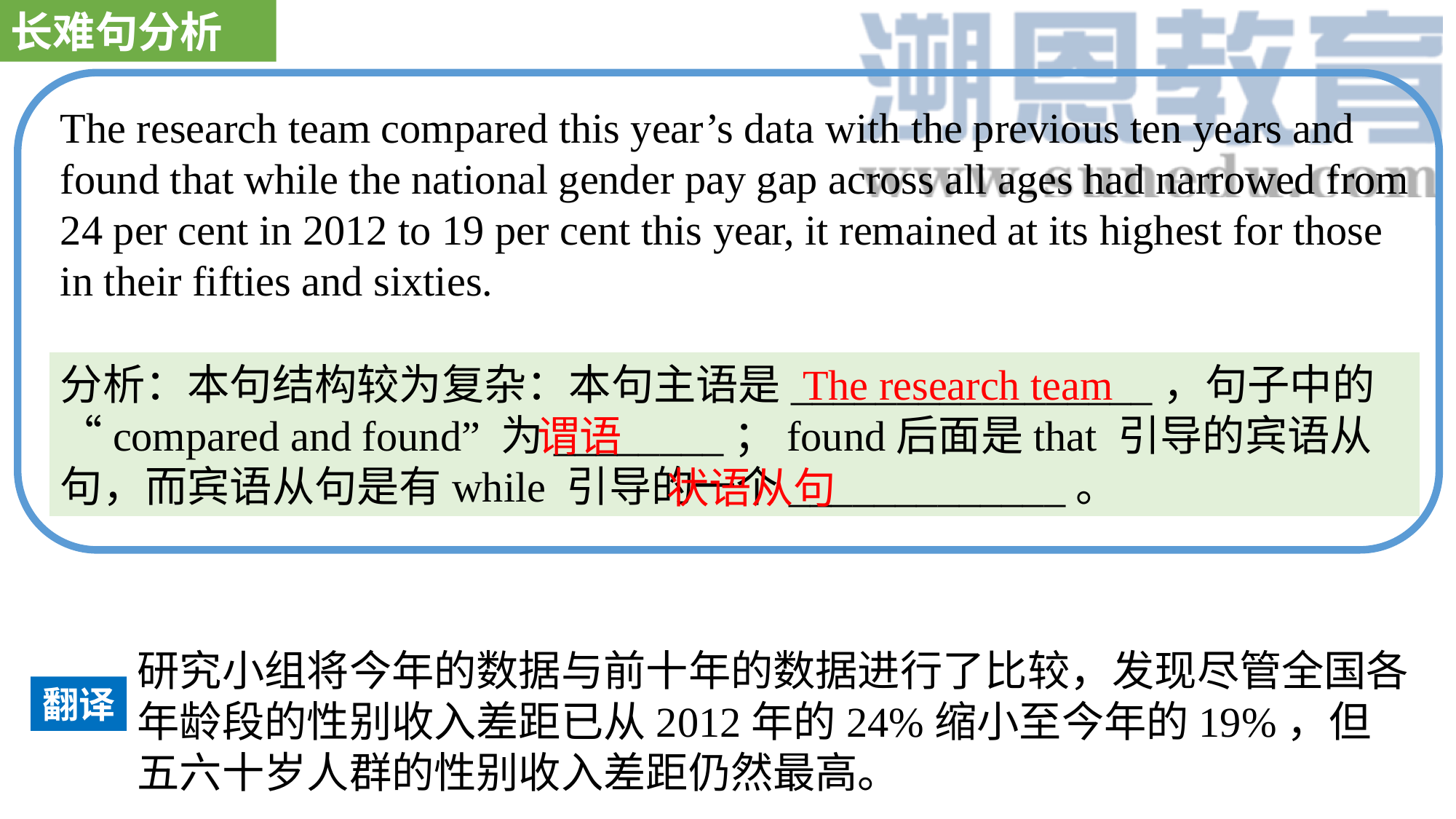

长难句分析

The research team compared this year’s data with the previous ten years and found that while the national gender pay gap across all ages had narrowed from 24 per cent in 2012 to 19 per cent this year, it remained at its highest for those in their fifties and sixties.
The research team
分析：本句结构较为复杂：本句主语是_________________，句子中的 “compared and found” 为________；found后面是that 引导的宾语从句，而宾语从句是有while 引导的一个_____________。
谓语
状语从句
研究小组将今年的数据与前十年的数据进行了比较，发现尽管全国各年龄段的性别收入差距已从2012年的24%缩小至今年的19%，但五六十岁人群的性别收入差距仍然最高。
翻译